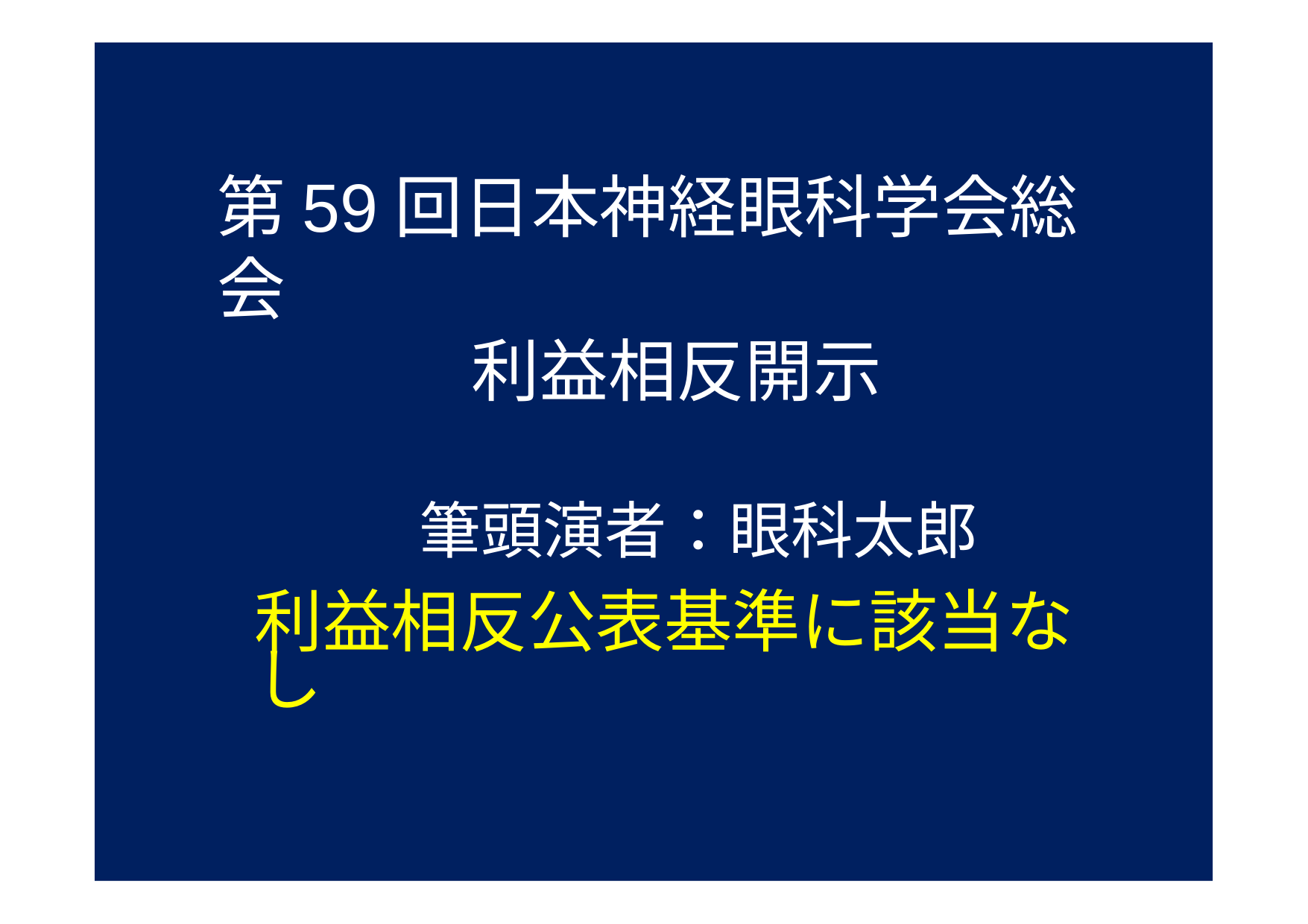

第59回日本神経眼科学会総会
利益相反開示

  筆頭演者：眼科太郎
利益相反公表基準に該当なし